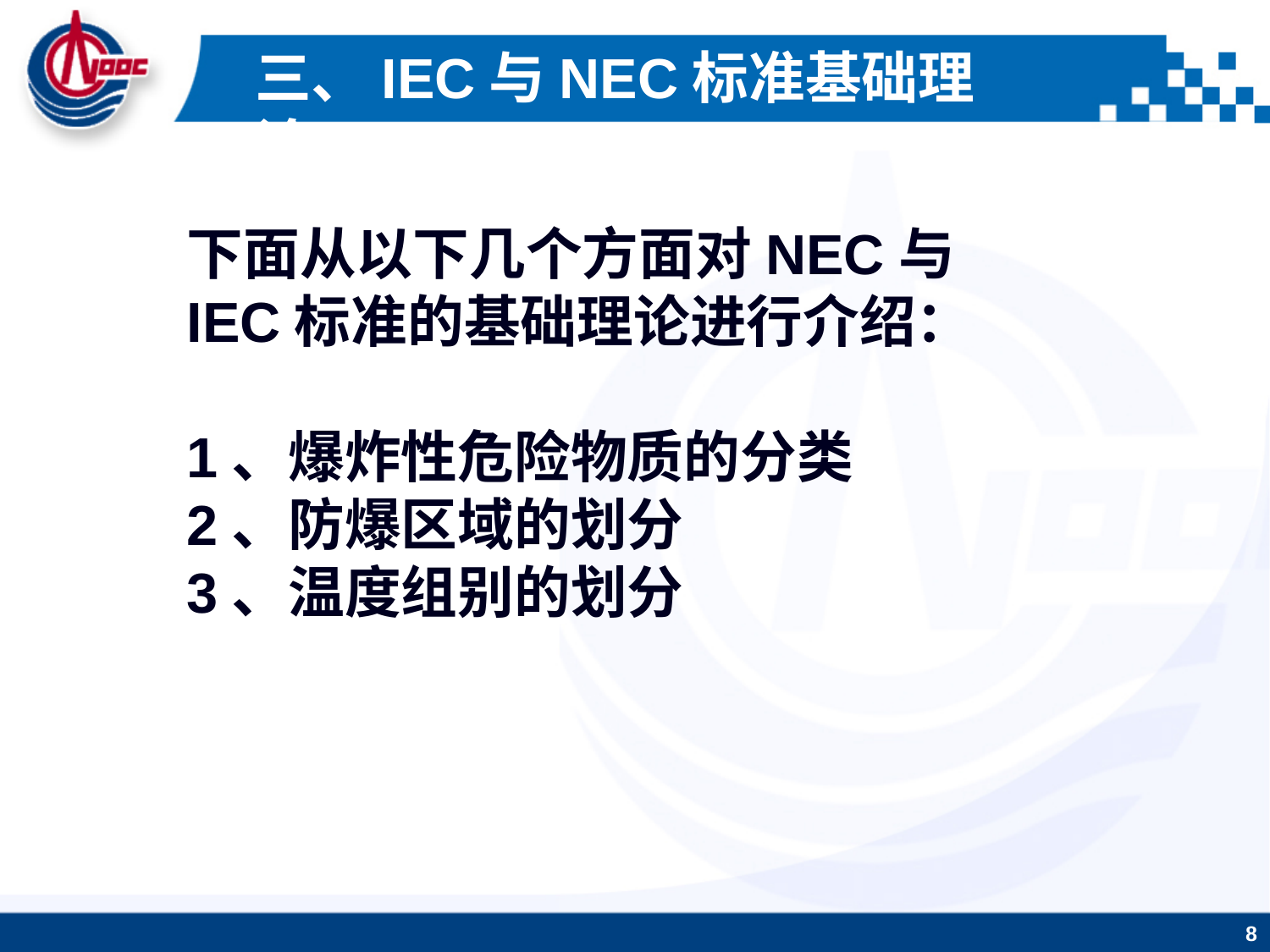

三、IEC与NEC标准基础理论
下面从以下几个方面对NEC与IEC标准的基础理论进行介绍：

1、爆炸性危险物质的分类
2、防爆区域的划分
3、温度组别的划分